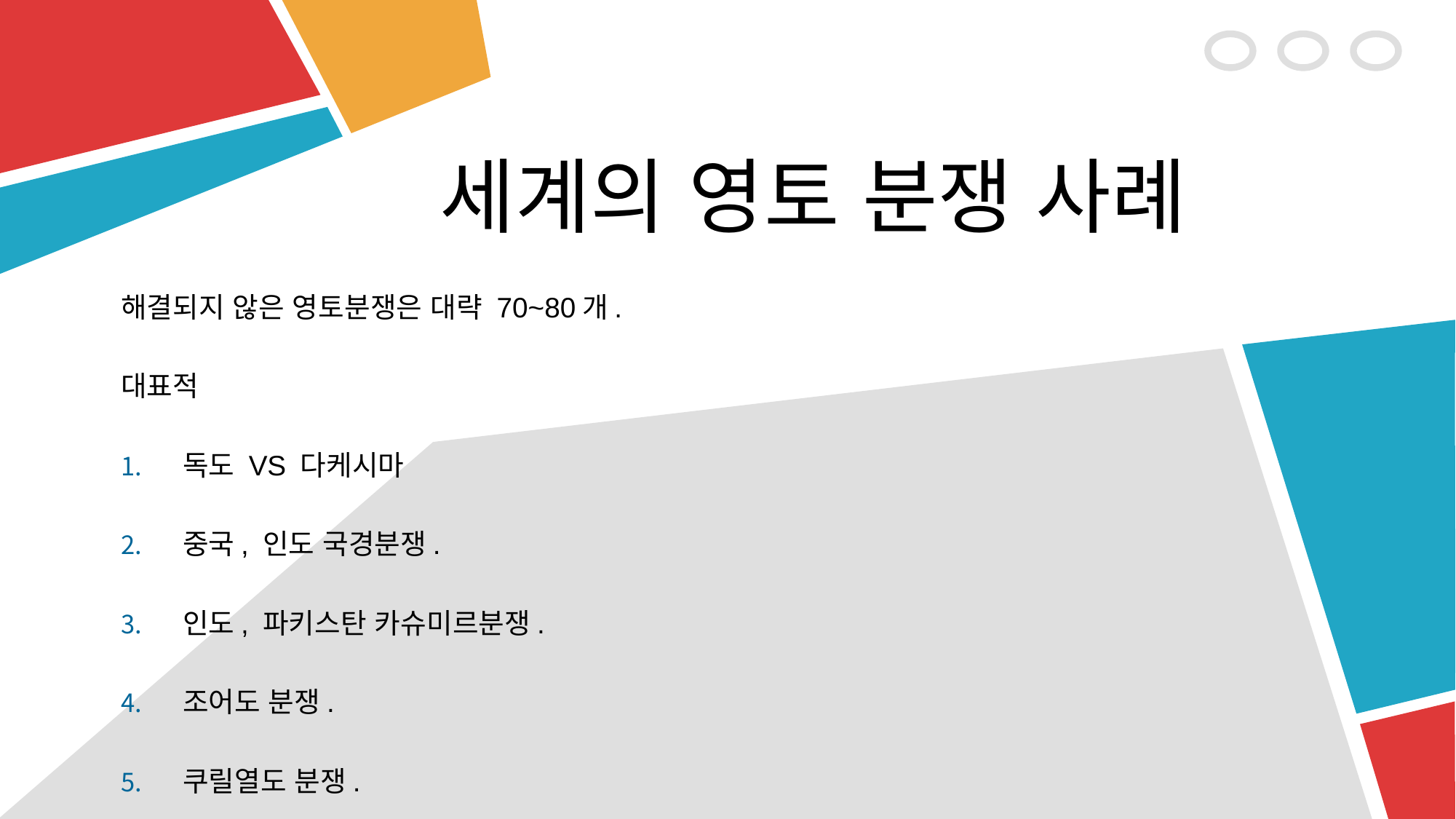

세계의 영토 분쟁 사례

해결되지 않은 영토분쟁은 대략 70~80개.

대표적

독도 VS 다케시마

중국, 인도 국경분쟁.

인도, 파키스탄 카슈미르분쟁.

조어도 분쟁.

쿠릴열도 분쟁.